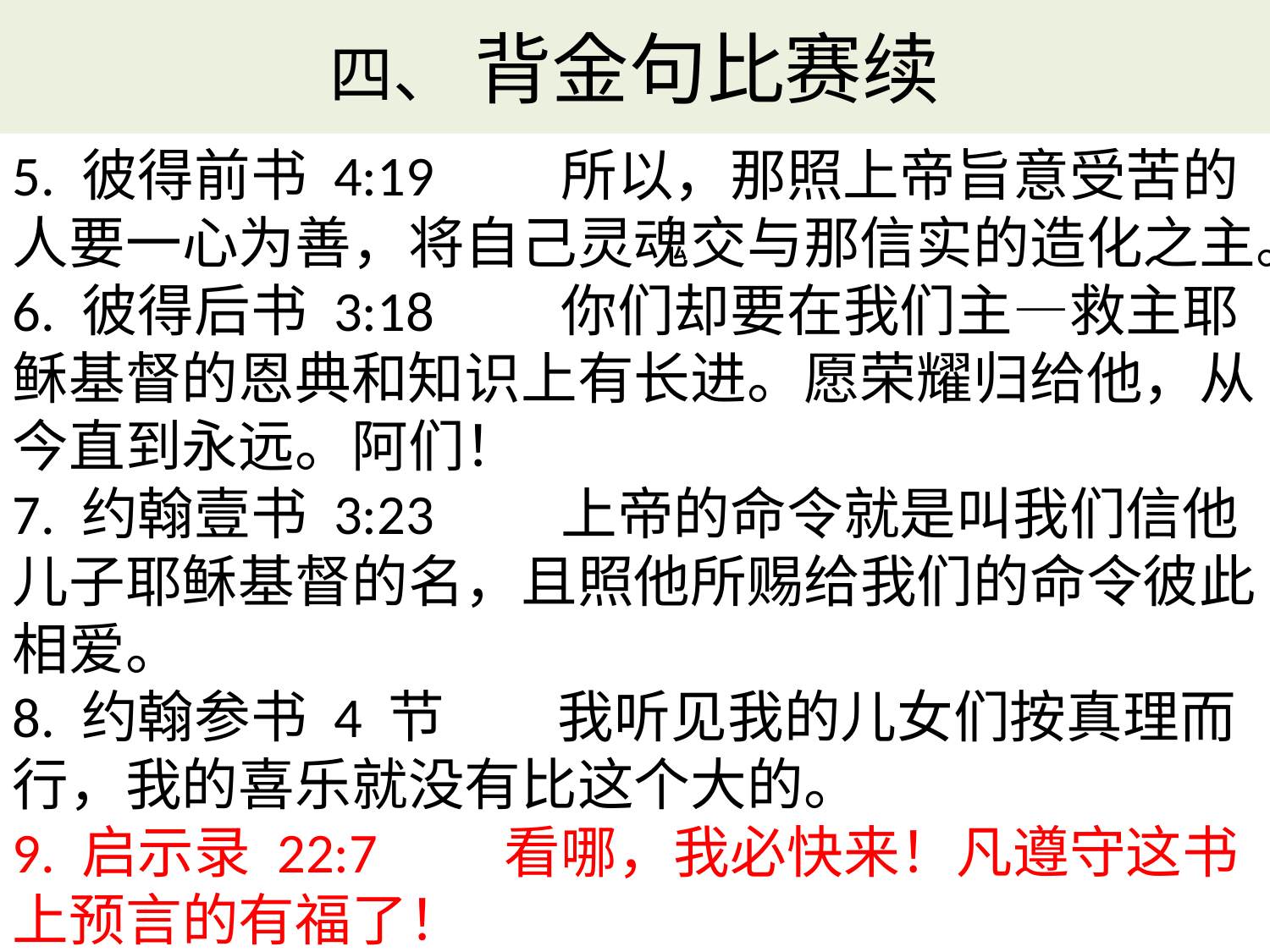

# 四、 背金句比赛续
5. 彼得前书 4:19　　所以，那照上帝旨意受苦的人要一心为善，将自己灵魂交与那信实的造化之主。
6. 彼得后书 3:18　　你们却要在我们主―救主耶稣基督的恩典和知识上有长进。愿荣耀归给他，从今直到永远。阿们！
7. 约翰壹书 3:23　　上帝的命令就是叫我们信他儿子耶稣基督的名，且照他所赐给我们的命令彼此相爱。
8. 约翰参书 4 节　　我听见我的儿女们按真理而行，我的喜乐就没有比这个大的。
9. 启示录 22:7　　看哪，我必快来！凡遵守这书上预言的有福了！